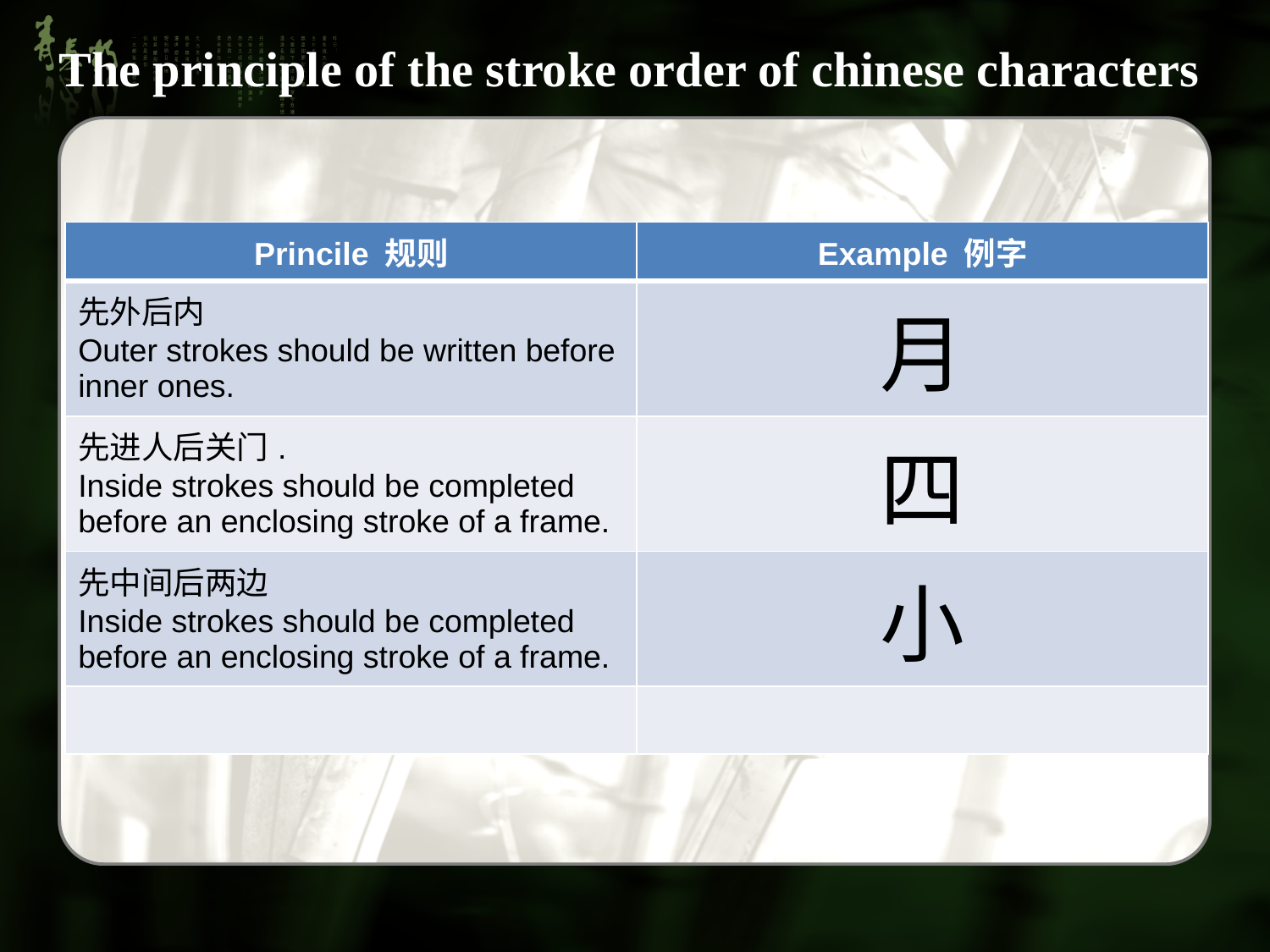

# The principle of the stroke order of chinese characters
| Princile 规则 | Example 例字 |
| --- | --- |
| 先外后内 Outer strokes should be written before inner ones. | 月 |
| 先进人后关门. Inside strokes should be completed before an enclosing stroke of a frame. | 四 |
| 先中间后两边 Inside strokes should be completed before an enclosing stroke of a frame. | 小 |
|  |  |